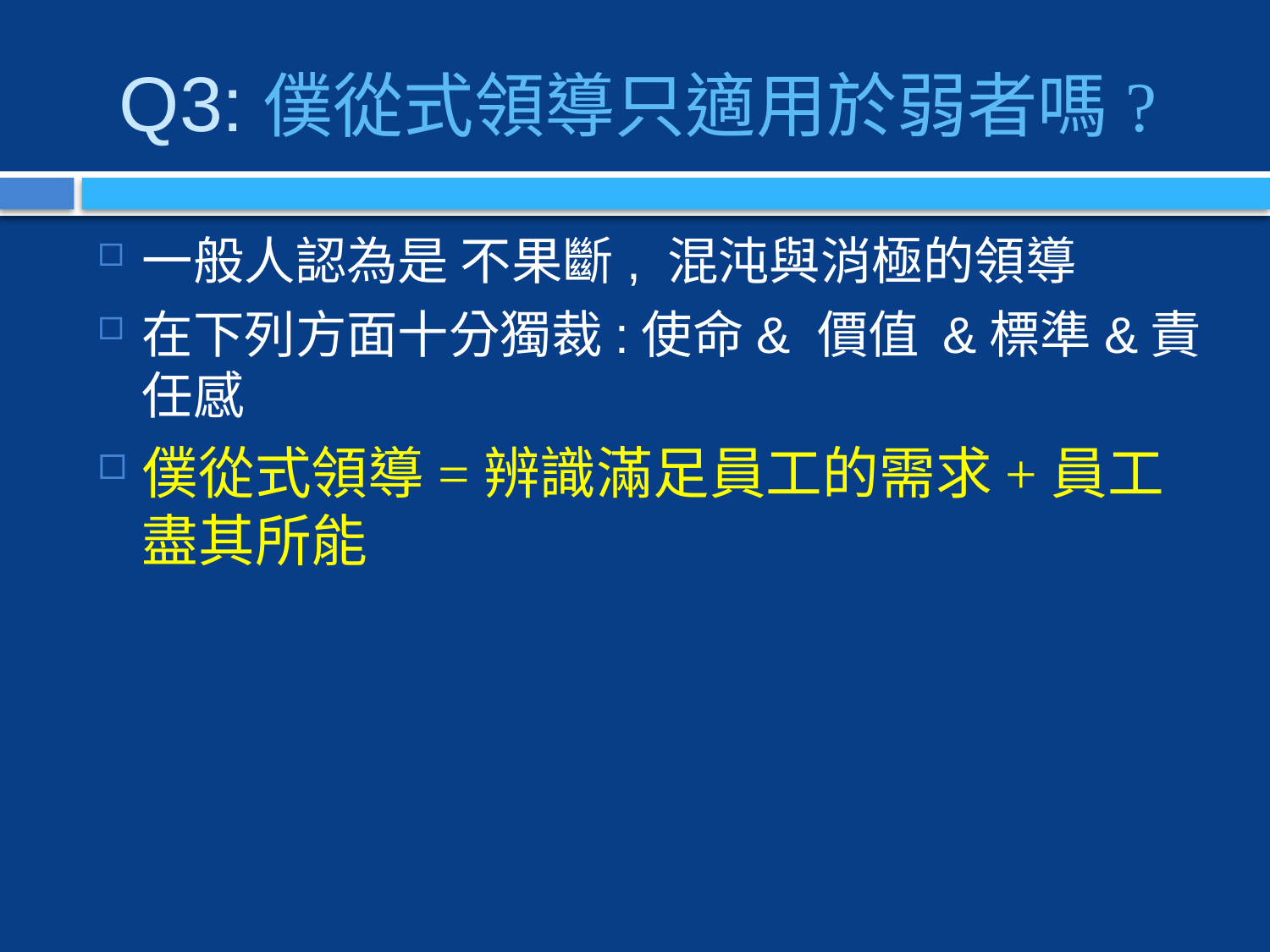

# Q3:僕從式領導只適用於弱者嗎?
一般人認為是 不果斷, 混沌與消極的領導
在下列方面十分獨裁:使命& 價值 &標準&責任感
僕從式領導=辨識滿足員工的需求+員工盡其所能